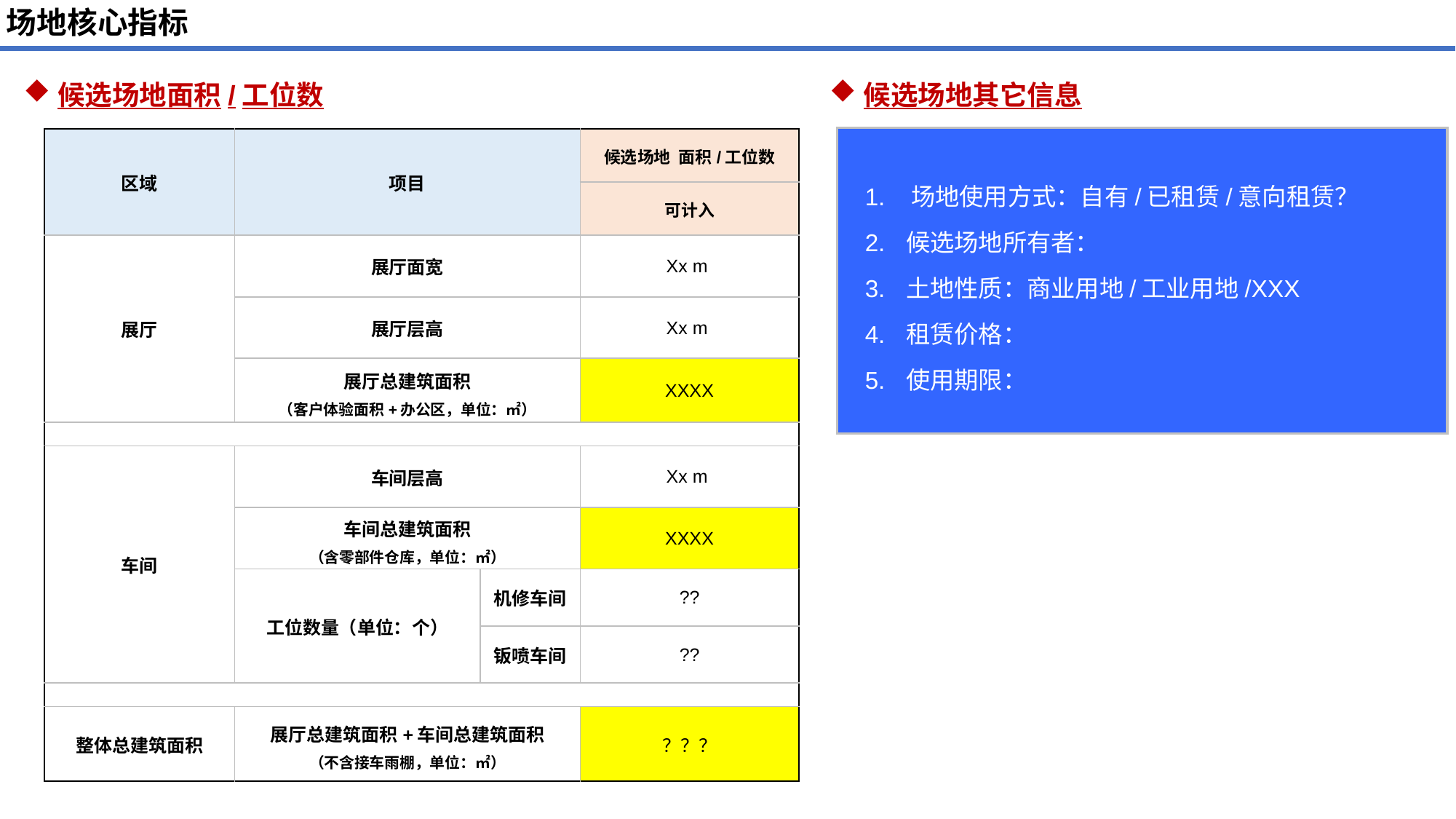

# 场地核心指标
候选场地面积/工位数
候选场地其它信息
1.   场地使用方式：自有/已租赁/意向租赁？
候选场地所有者：
土地性质：商业用地/工业用地/XXX
租赁价格：
使用期限：
| 区域 | 项目 |  | 候选场地 面积/工位数 |
| --- | --- | --- | --- |
|  |  |  | 可计入 |
| 展厅 | 展厅面宽 |  | Xx m |
|  | 展厅层高 |  | Xx m |
|  | 展厅总建筑面积 （客户体验面积+办公区，单位：㎡） |  | XXXX |
|  |  |  |  |
| 车间 | 车间层高 |  | Xx m |
|  | 车间总建筑面积 （含零部件仓库，单位：㎡） |  | XXXX |
|  | 工位数量（单位：个） | 机修车间 | ?? |
|  |  | 钣喷车间 | ?? |
|  |  |  |  |
| 整体总建筑面积 | 展厅总建筑面积+车间总建筑面积 （不含接车雨棚，单位：㎡） |  | ？？？ |